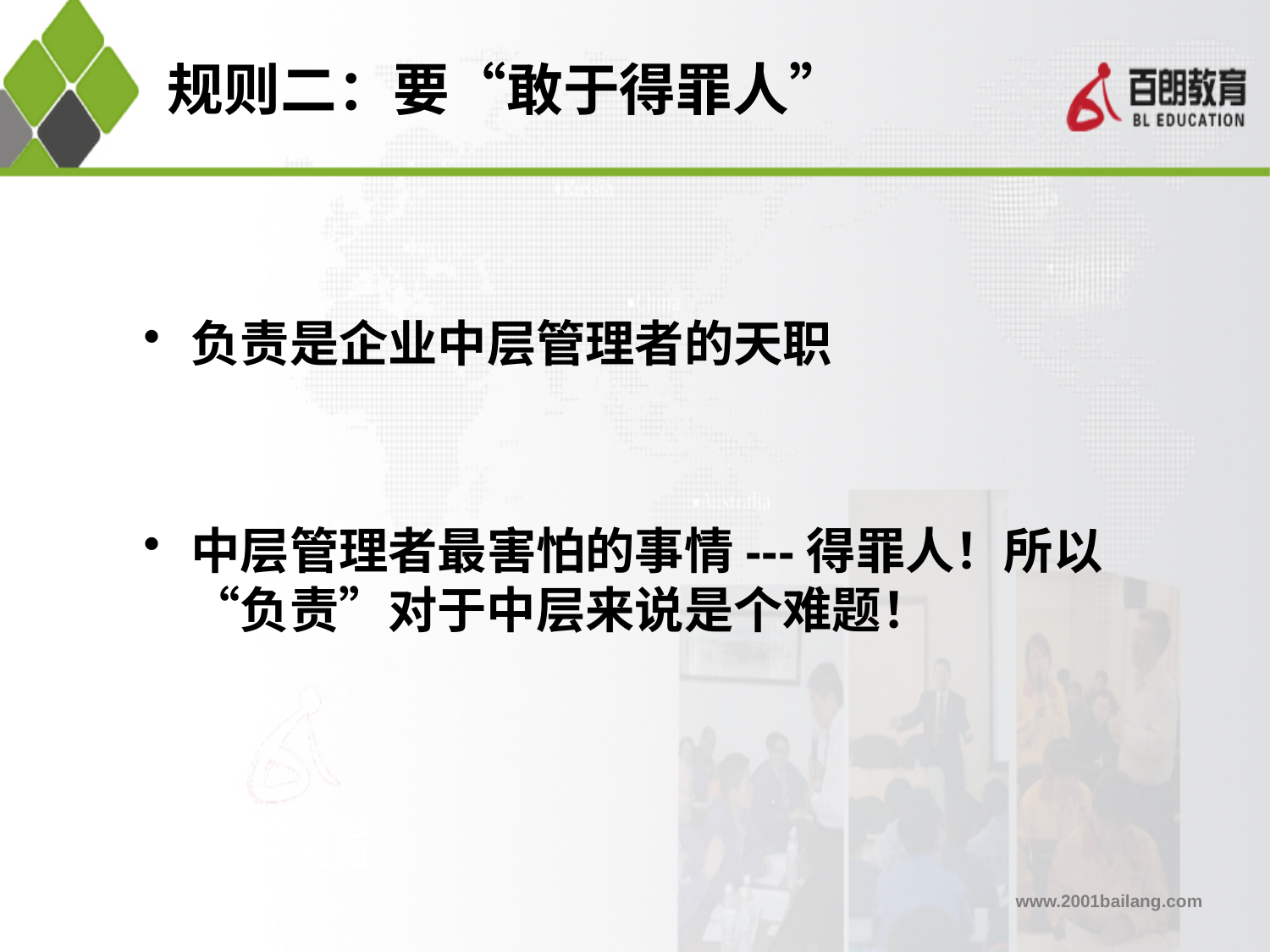

# 规则二：要“敢于得罪人”
负责是企业中层管理者的天职

中层管理者最害怕的事情---得罪人！所以“负责”对于中层来说是个难题！